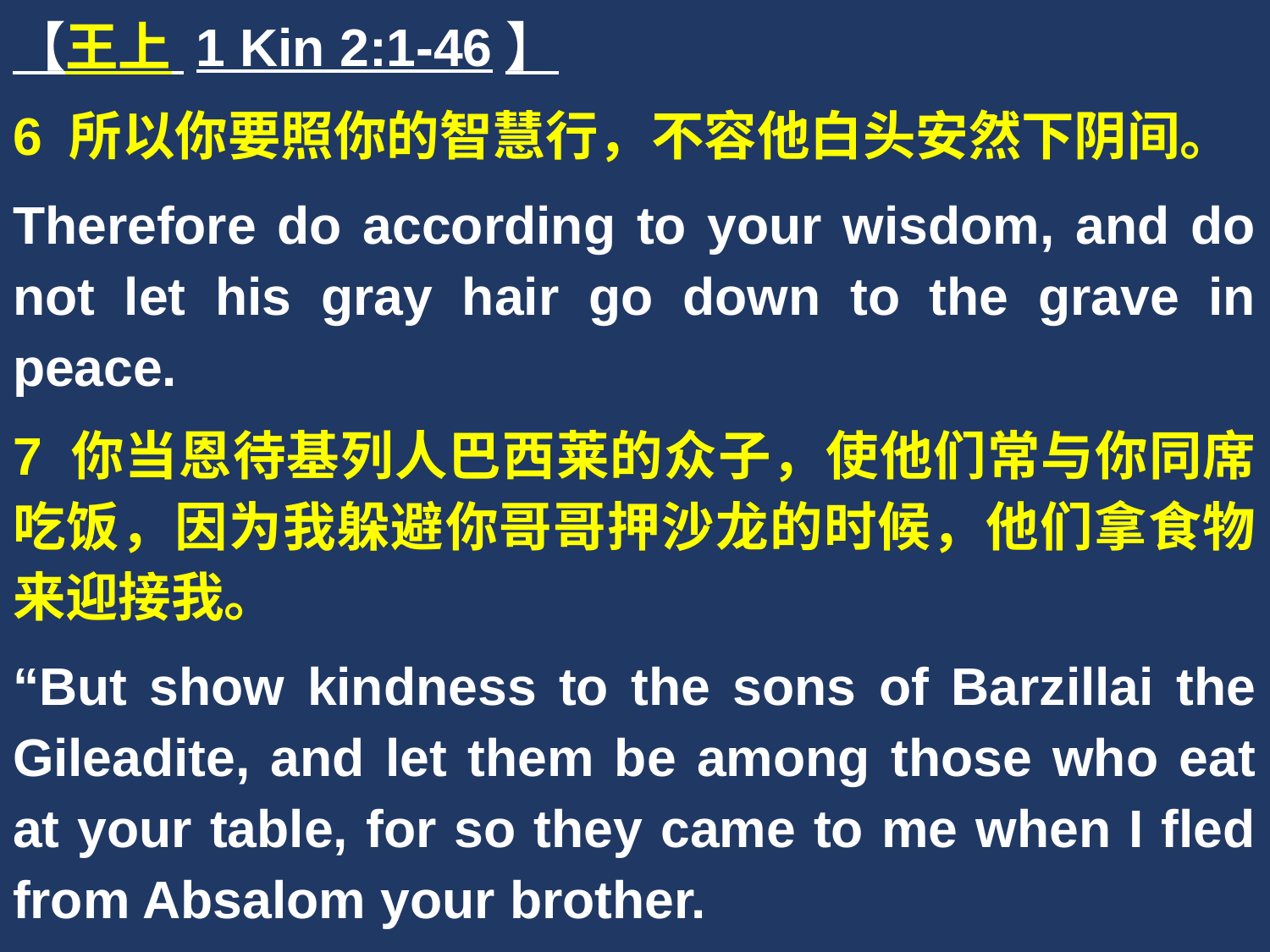

【王上 1 Kin 2:1-46】
6 所以你要照你的智慧行，不容他白头安然下阴间。
Therefore do according to your wisdom, and do not let his gray hair go down to the grave in peace.
7 你当恩待基列人巴西莱的众子，使他们常与你同席吃饭，因为我躲避你哥哥押沙龙的时候，他们拿食物来迎接我。
“But show kindness to the sons of Barzillai the Gileadite, and let them be among those who eat at your table, for so they came to me when I fled from Absalom your brother.